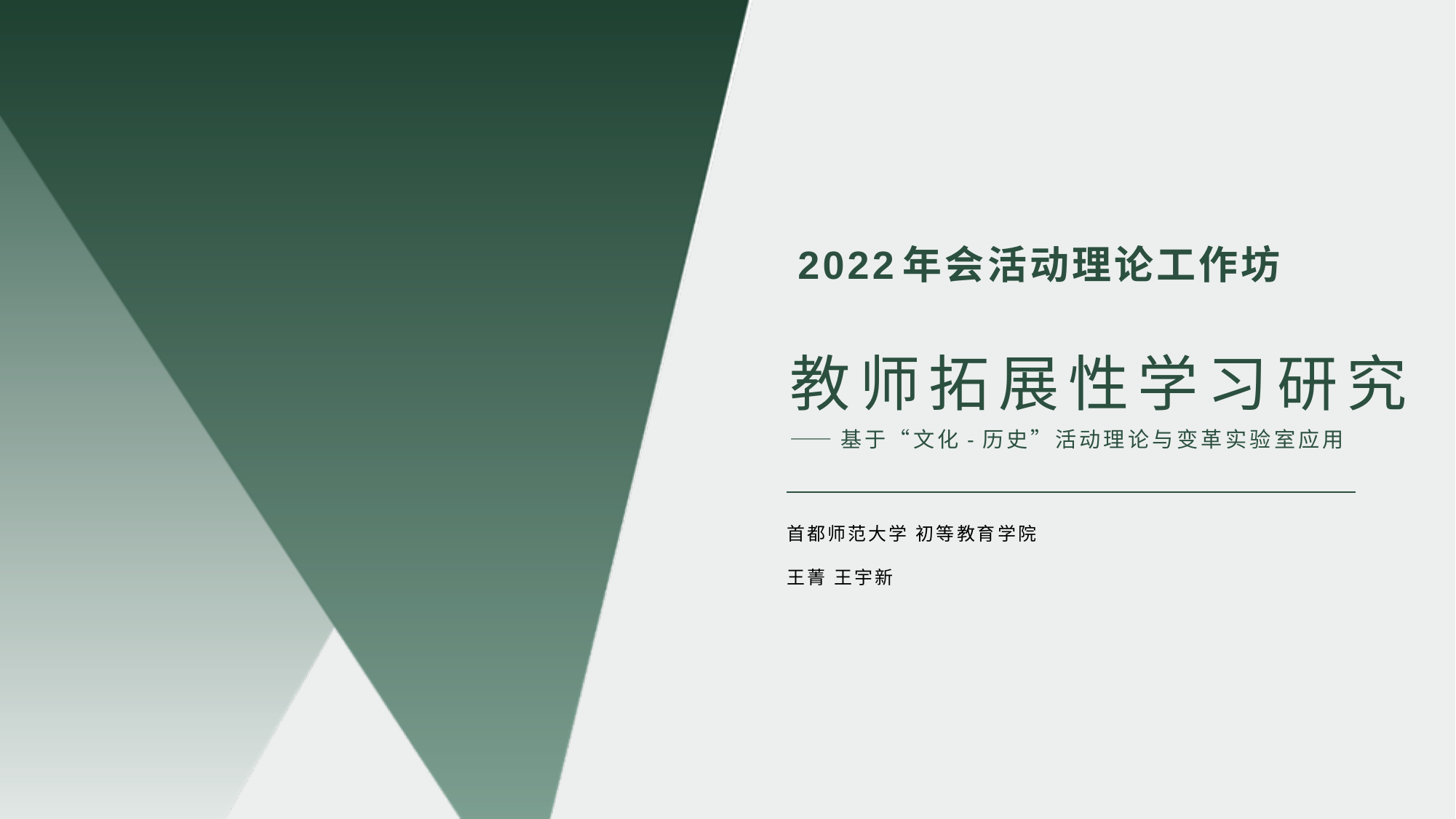

2022年会活动理论工作坊
教师拓展性学习研究
——基于“文化-历史”活动理论与变革实验室应用

首都师范大学 初等教育学院
王菁 王宇新